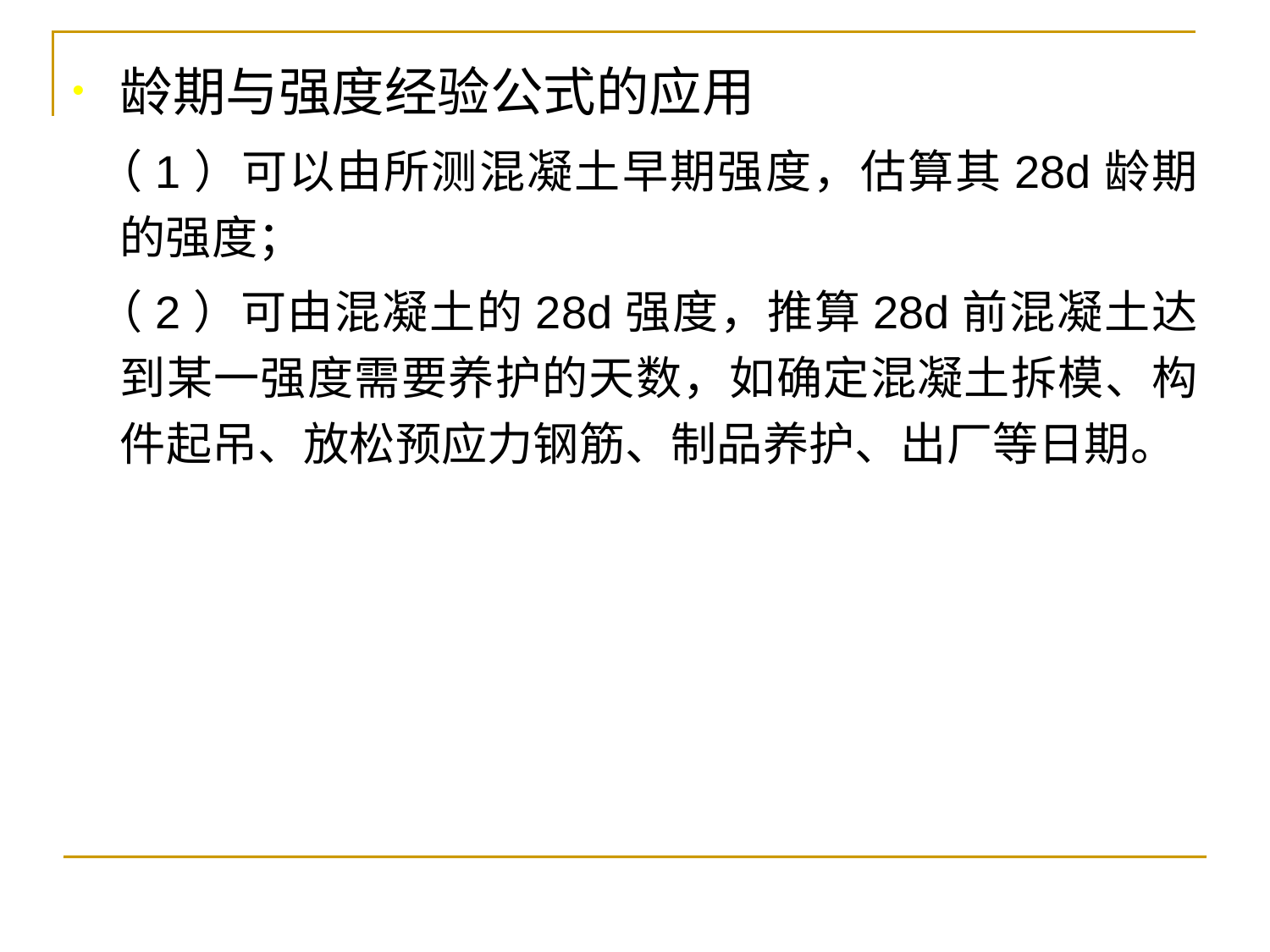

# 龄期与强度经验公式的应用
 （1）可以由所测混凝土早期强度，估算其28d龄期的强度；
 （2）可由混凝土的28d强度，推算28d前混凝土达到某一强度需要养护的天数，如确定混凝土拆模、构件起吊、放松预应力钢筋、制品养护、出厂等日期。